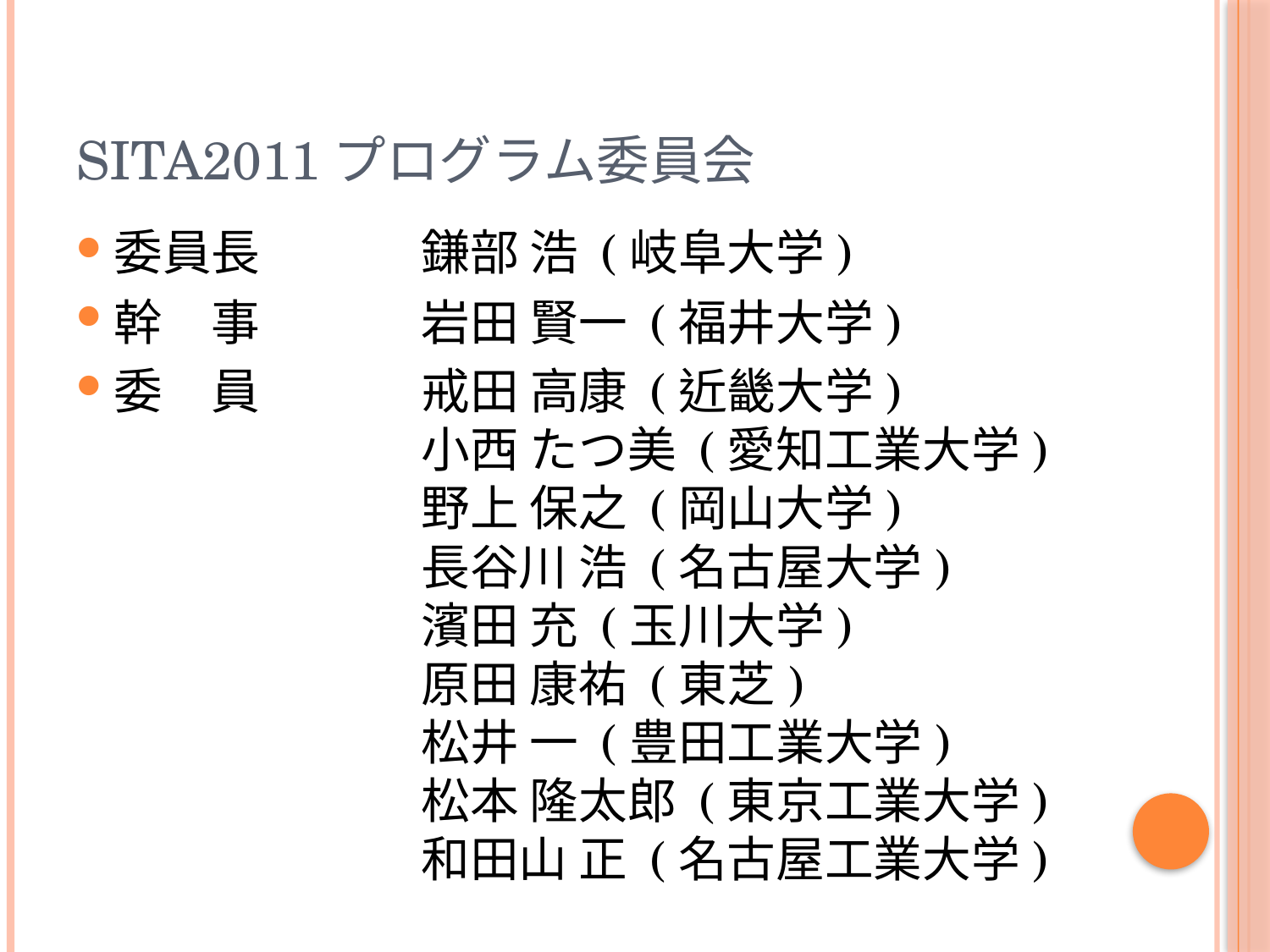

SITA2011プログラム委員会
委員長　	鎌部 浩 (岐阜大学)
幹　事	岩田 賢一 (福井大学)
委　員	戒田 高康 (近畿大学)
	小西 たつ美 (愛知工業大学)
	野上 保之 (岡山大学)
	長谷川 浩 (名古屋大学)
	濱田 充 (玉川大学)
	原田 康祐 (東芝)
	松井 一 (豊田工業大学)
	松本 隆太郎 (東京工業大学)
	和田山 正 (名古屋工業大学)